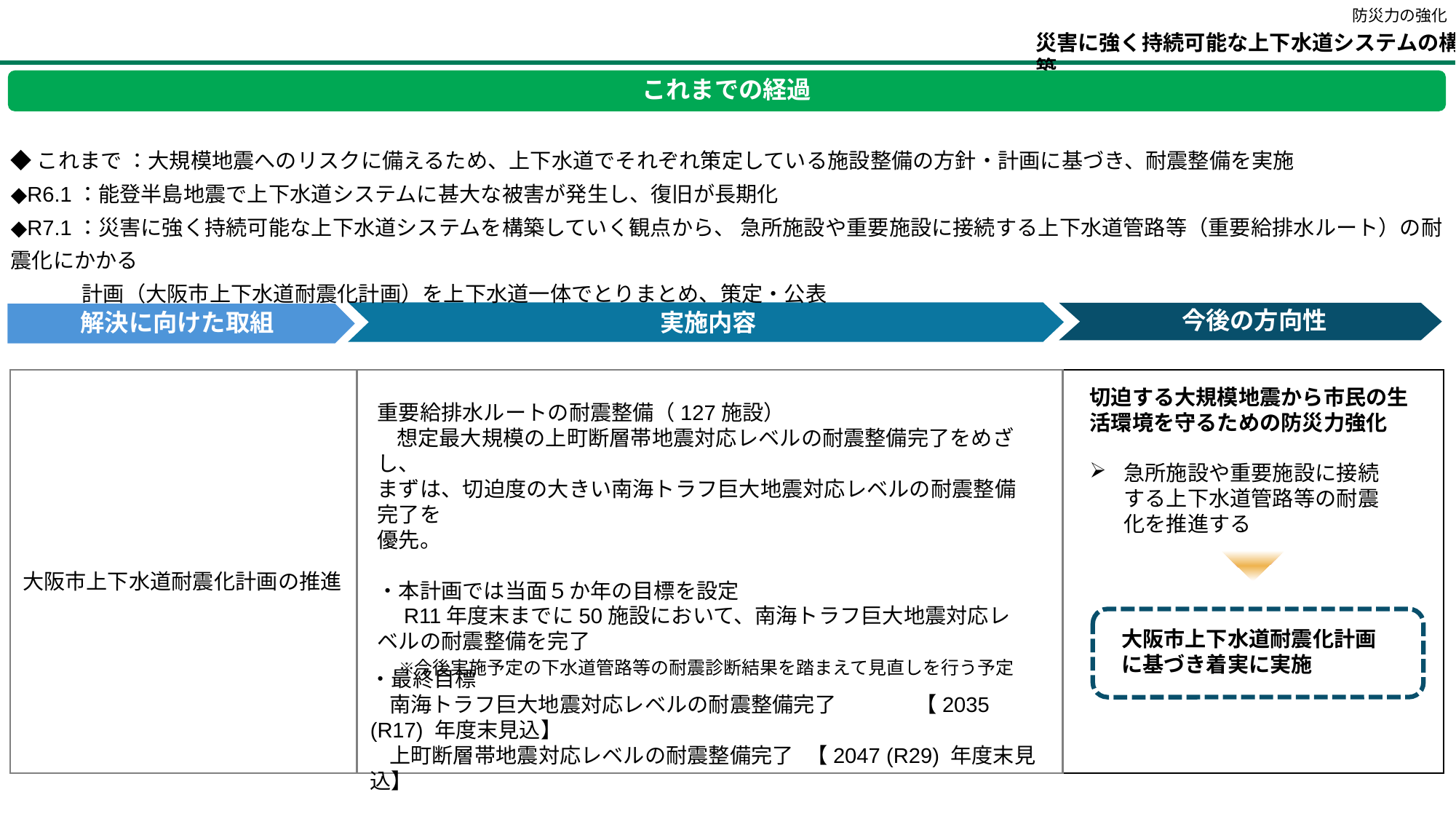

防災力の強化
災害に強く持続可能な上下水道システムの構築
これまでの経過

◆これまで ：大規模地震へのリスクに備えるため、上下水道でそれぞれ策定している施設整備の方針・計画に基づき、耐震整備を実施
◆R6.1：能登半島地震で上下水道システムに甚大な被害が発生し、復旧が長期化
◆R7.1：災害に強く持続可能な上下水道システムを構築していく観点から、 急所施設や重要施設に接続する上下水道管路等（重要給排水ルート）の耐震化にかかる
              計画（大阪市上下水道耐震化計画）を上下水道一体でとりまとめ、策定・公表
今後の方向性
実施内容
解決に向けた取組

|  |  |  |
| --- | --- | --- |
切迫する大規模地震から市民の生活環境を守るための防災力強化
重要給排水ルートの耐震整備（127施設）
   想定最大規模の上町断層帯地震対応レベルの耐震整備完了をめざし、
まずは、切迫度の大きい南海トラフ巨大地震対応レベルの耐震整備完了を
優先。

・本計画では当面５か年の目標を設定
　R11年度末までに50施設において、南海トラフ巨大地震対応レベルの耐震整備を完了
　※今後実施予定の下水道管路等の耐震診断結果を踏まえて見直しを行う予定
急所施設や重要施設に接続する上下水道管路等の耐震化を推進する

大阪市上下水道耐震化計画の推進

大阪市上下水道耐震化計画に基づき着実に実施
・最終目標
   南海トラフ巨大地震対応レベルの耐震整備完了	【2035 (R17) 年度末見込】
   上町断層帯地震対応レベルの耐震整備完了	【2047 (R29) 年度末見込】